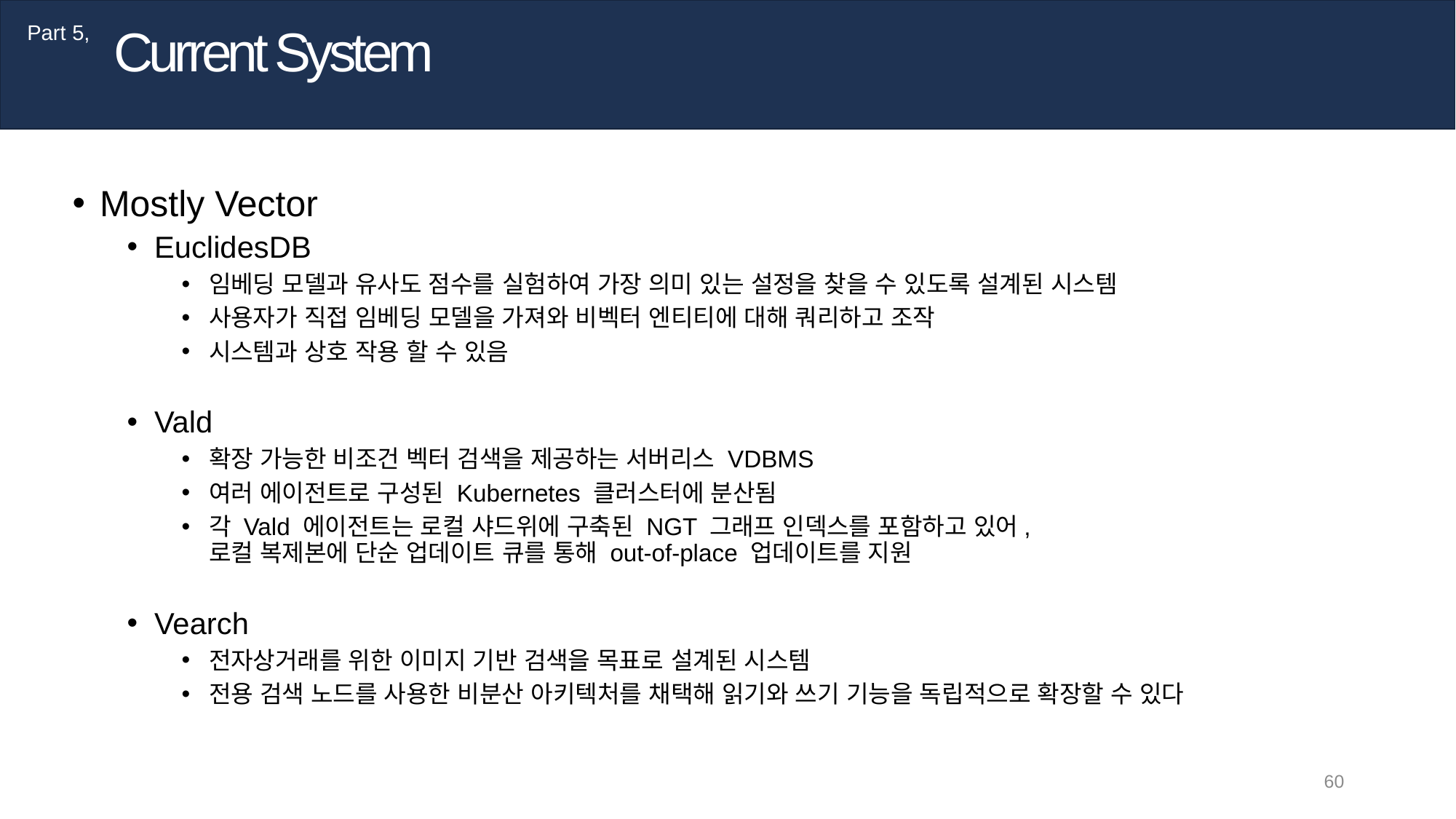

Current System
Part 5,
Mostly Vector
EuclidesDB
임베딩 모델과 유사도 점수를 실험하여 가장 의미 있는 설정을 찾을 수 있도록 설계된 시스템
사용자가 직접 임베딩 모델을 가져와 비벡터 엔티티에 대해 쿼리하고 조작
시스템과 상호 작용 할 수 있음

Vald
확장 가능한 비조건 벡터 검색을 제공하는 서버리스 VDBMS
여러 에이전트로 구성된 Kubernetes 클러스터에 분산됨
각 Vald 에이전트는 로컬 샤드위에 구축된 NGT 그래프 인덱스를 포함하고 있어,
로컬 복제본에 단순 업데이트 큐를 통해 out-of-place 업데이트를 지원

Vearch
전자상거래를 위한 이미지 기반 검색을 목표로 설계된 시스템
전용 검색 노드를 사용한 비분산 아키텍처를 채택해 읽기와 쓰기 기능을 독립적으로 확장할 수 있다

60